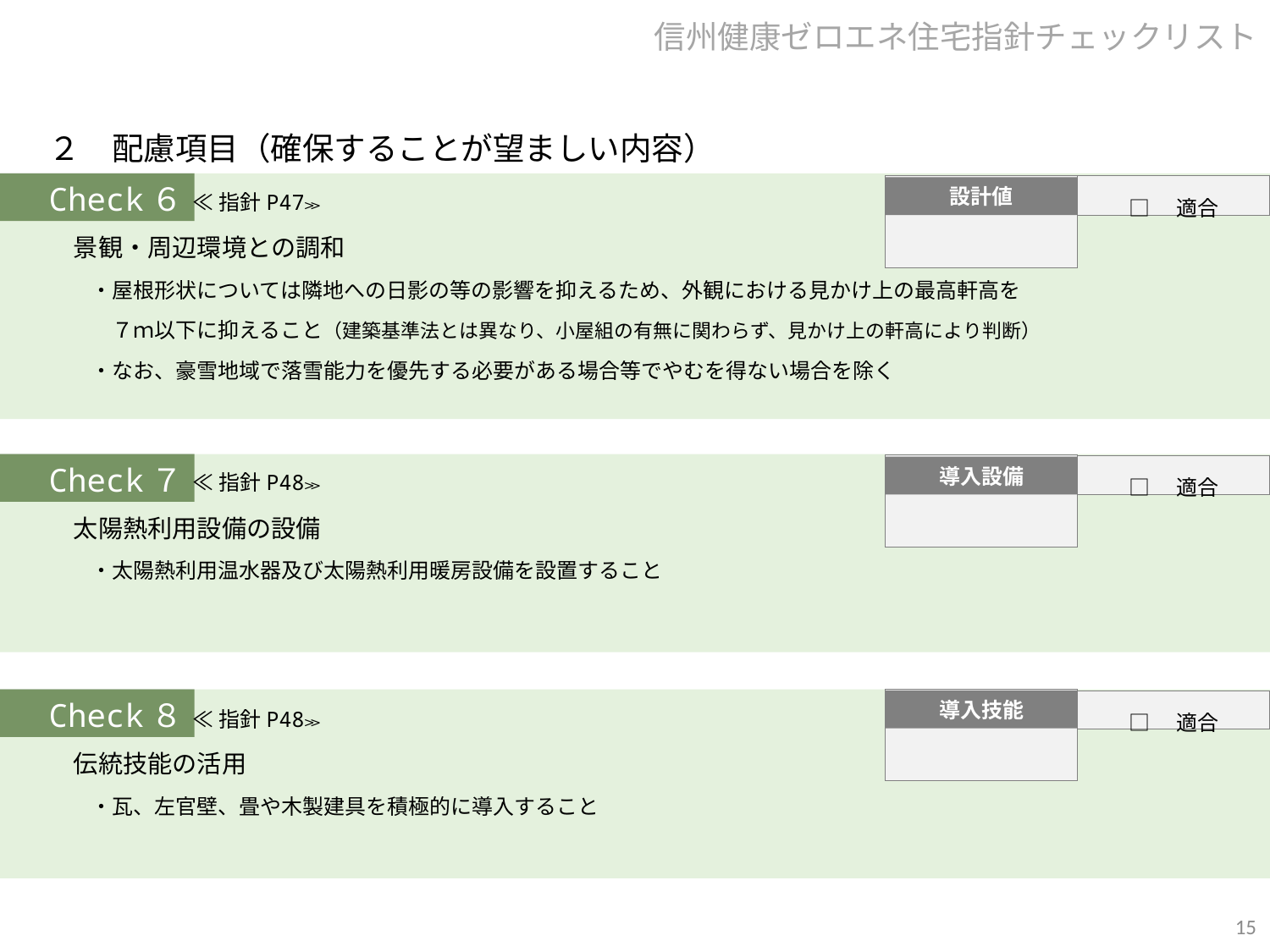

信州健康ゼロエネ住宅指針チェックリスト
２　配慮項目（確保することが望ましい内容）

□　適合
設計値
Check６
　景観・周辺環境との調和
　　・屋根形状については隣地への日影の等の影響を抑えるため、外観における見かけ上の最高軒高を
　　　７ｍ以下に抑えること（建築基準法とは異なり、小屋組の有無に関わらず、見かけ上の軒高により判断）
　　・なお、豪雪地域で落雪能力を優先する必要がある場合等でやむを得ない場合を除く
≪指針P47≫

□　適合
導入設備
Check７
　太陽熱利用設備の設備
　　・太陽熱利用温水器及び太陽熱利用暖房設備を設置すること
≪指針P48≫

導入技能
□　適合
Check８
　伝統技能の活用
　　・瓦、左官壁、畳や木製建具を積極的に導入すること
≪指針P48≫
15